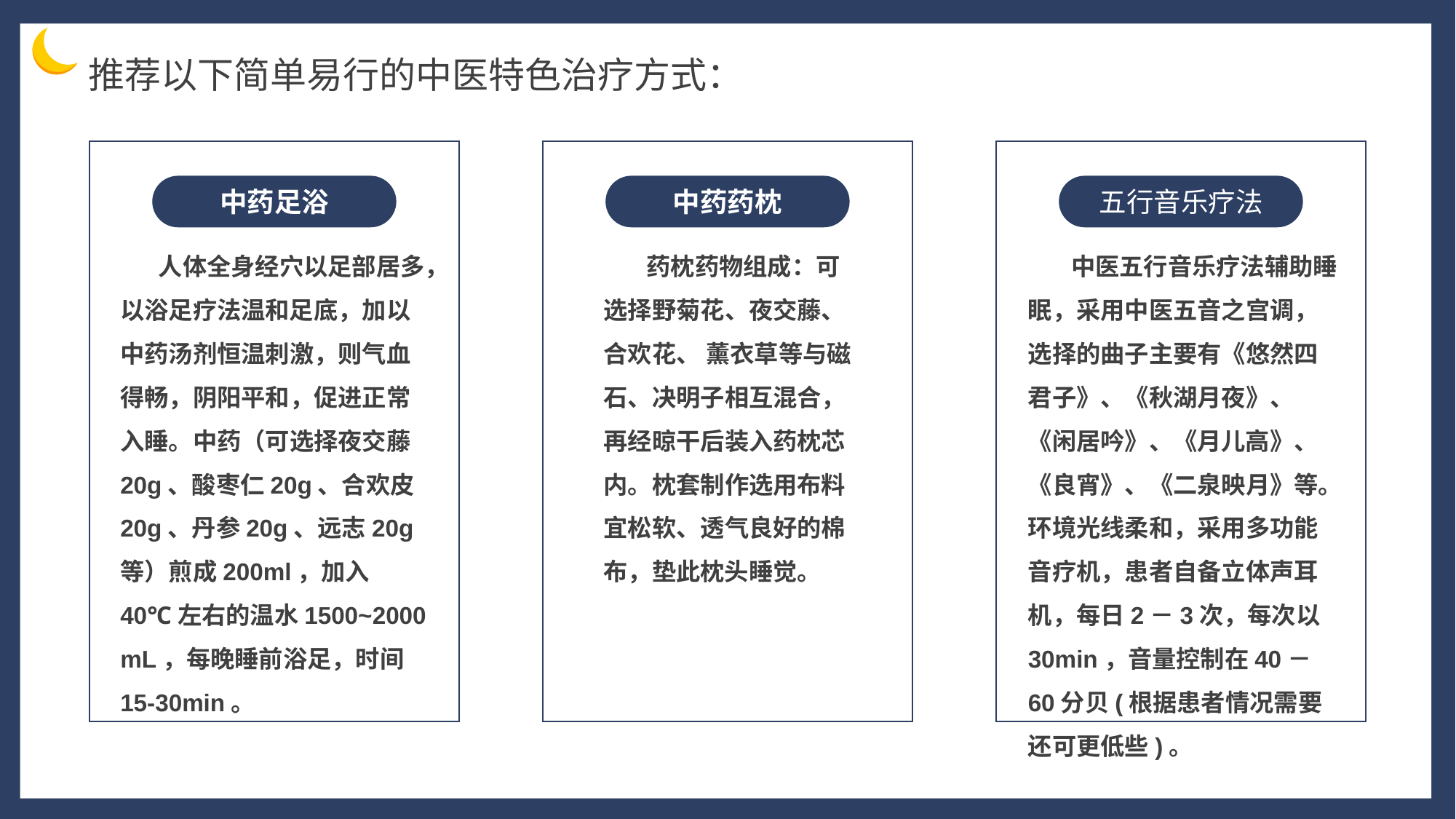

推荐以下简单易行的中医特色治疗方式：

中药足浴
中药药枕
五行音乐疗法
       人体全身经穴以足部居多，以浴足疗法温和足底，加以中药汤剂恒温刺激，则气血得畅，阴阳平和，促进正常入睡。中药（可选择夜交藤20g、酸枣仁20g、合欢皮20g、丹参20g、远志20g等）煎成200ml，加入40℃左右的温水1500~2000 mL，每晚睡前浴足，时间15-30min。
        药枕药物组成：可选择野菊花、夜交藤、合欢花、 薰衣草等与磁石、决明子相互混合，再经晾干后装入药枕芯内。枕套制作选用布料宜松软、透气良好的棉布，垫此枕头睡觉。
        中医五行音乐疗法辅助睡眠，采用中医五音之宫调，选择的曲子主要有《悠然四君子》、《秋湖月夜》、《闲居吟》、《月儿高》、《良宵》、《二泉映月》等。环境光线柔和，采用多功能音疗机，患者自备立体声耳机，每日2－3次，每次以30min，音量控制在40－60分贝(根据患者情况需要还可更低些)。